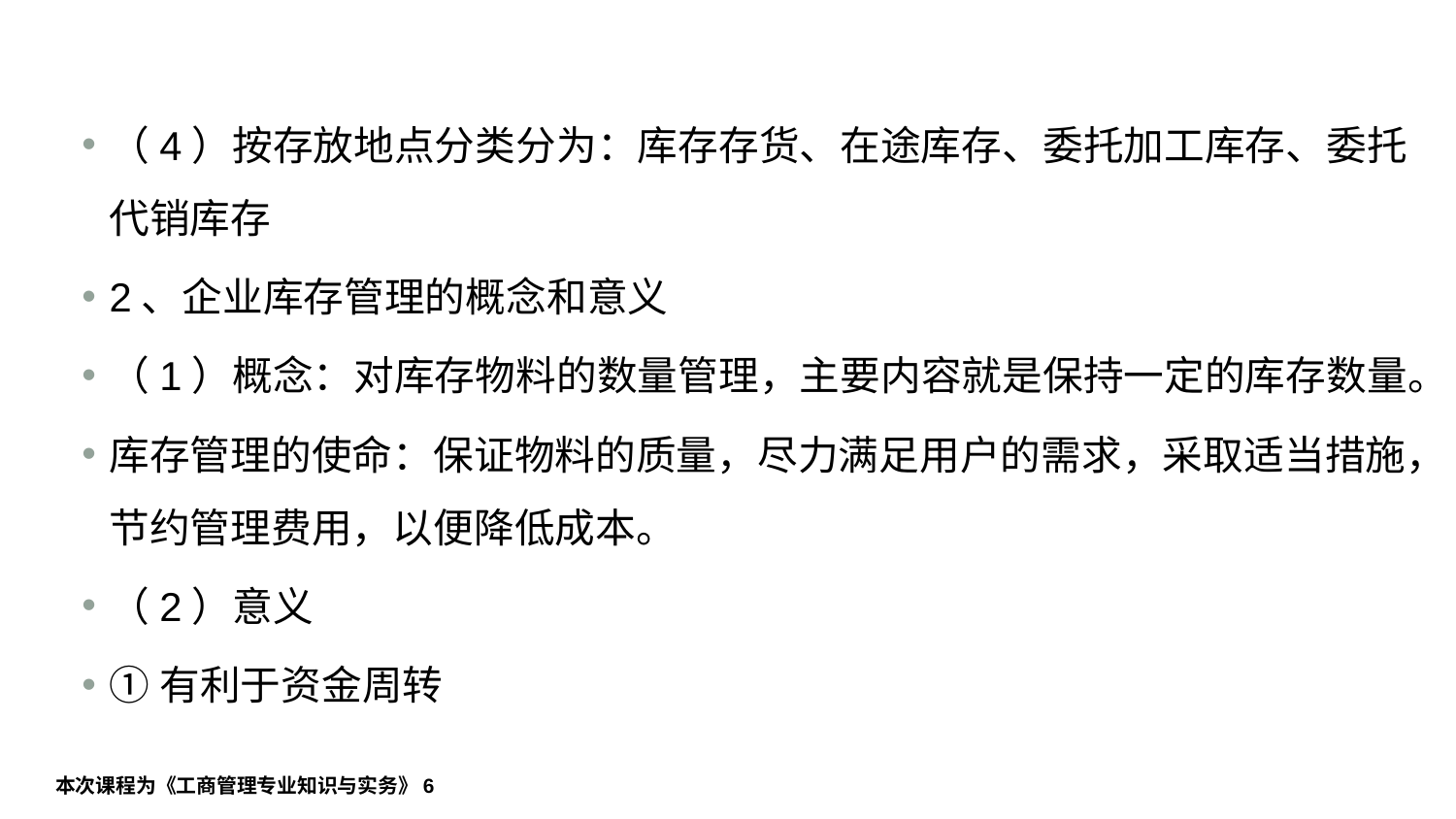

#
（4）按存放地点分类分为：库存存货、在途库存、委托加工库存、委托代销库存
2、企业库存管理的概念和意义
（1）概念：对库存物料的数量管理，主要内容就是保持一定的库存数量。
库存管理的使命：保证物料的质量，尽力满足用户的需求，采取适当措施，节约管理费用，以便降低成本。
（2）意义
①有利于资金周转